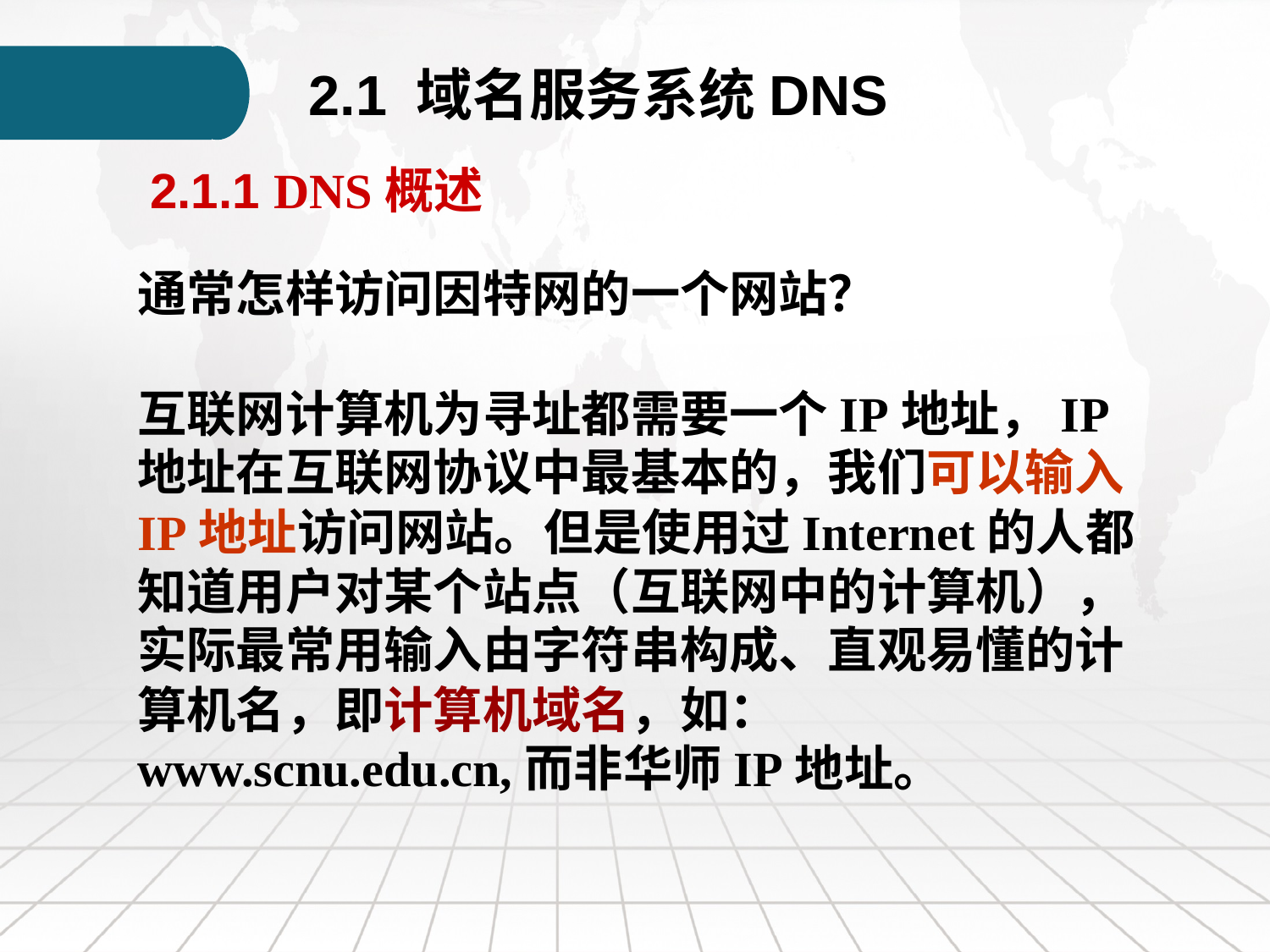

2.1 域名服务系统DNS
2.1.1 DNS概述
通常怎样访问因特网的一个网站？
互联网计算机为寻址都需要一个IP地址，IP地址在互联网协议中最基本的，我们可以输入IP地址访问网站。但是使用过Internet的人都知道用户对某个站点（互联网中的计算机），实际最常用输入由字符串构成、直观易懂的计算机名，即计算机域名，如：www.scnu.edu.cn,而非华师IP地址。